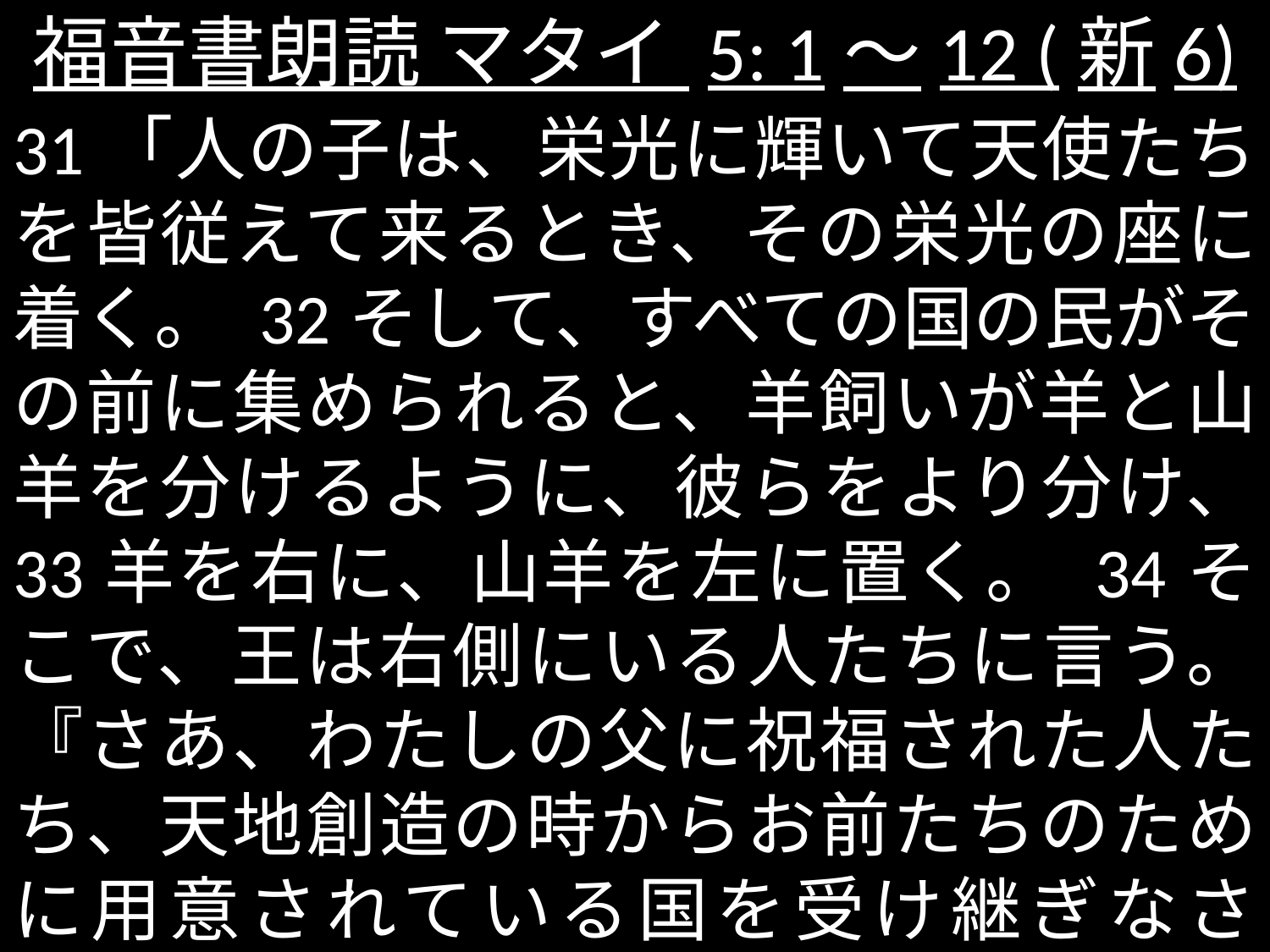

# 福音書朗読 マタイ 5: 1～12 (新6)
31「人の子は、栄光に輝いて天使たちを皆従えて来るとき、その栄光の座に着く。 32そして、すべての国の民がその前に集められると、羊飼いが羊と山羊を分けるように、彼らをより分け、 33羊を右に、山羊を左に置く。 34そこで、王は右側にいる人たちに言う。『さあ、わたしの父に祝福された人たち、天地創造の時からお前たちのために用意されている国を受け継ぎなさい。